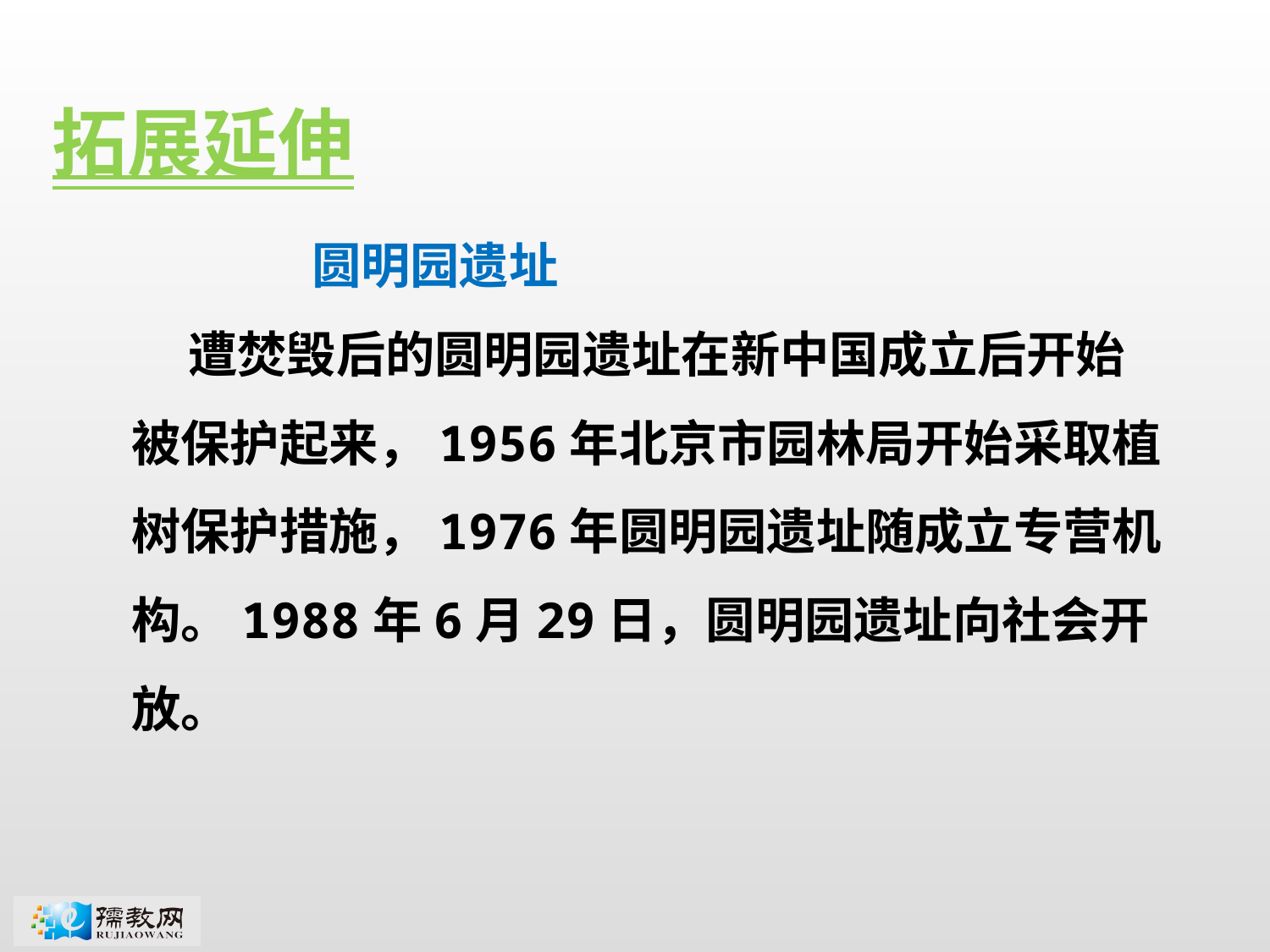

拓展延伸
               圆明园遗址
    遭焚毁后的圆明园遗址在新中国成立后开始被保护起来，1956年北京市园林局开始采取植树保护措施，1976年圆明园遗址随成立专营机构。1988年6月29日，圆明园遗址向社会开放。